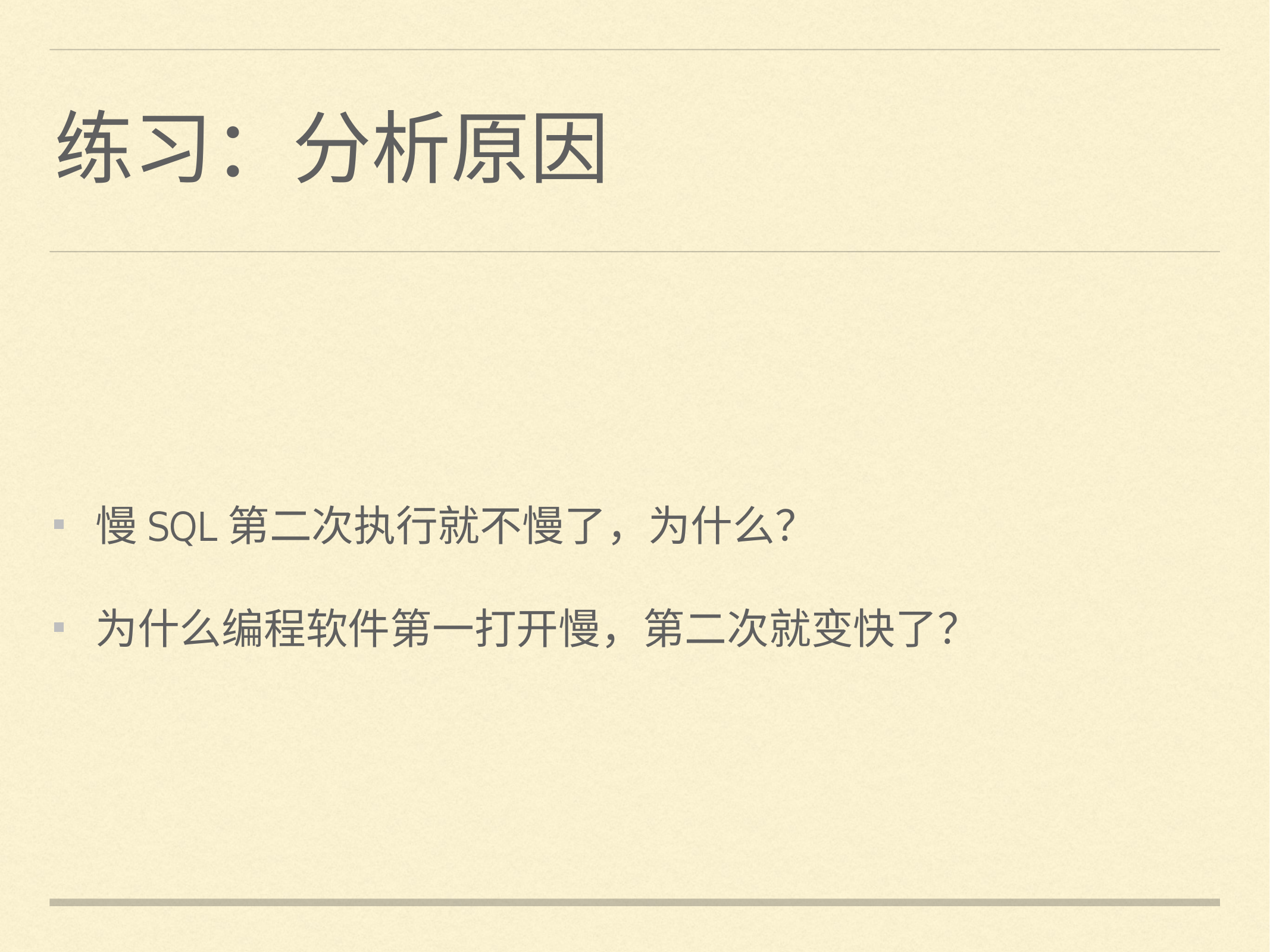

# 练习：分析原因
慢SQL第二次执行就不慢了，为什么？
为什么编程软件第一打开慢，第二次就变快了？